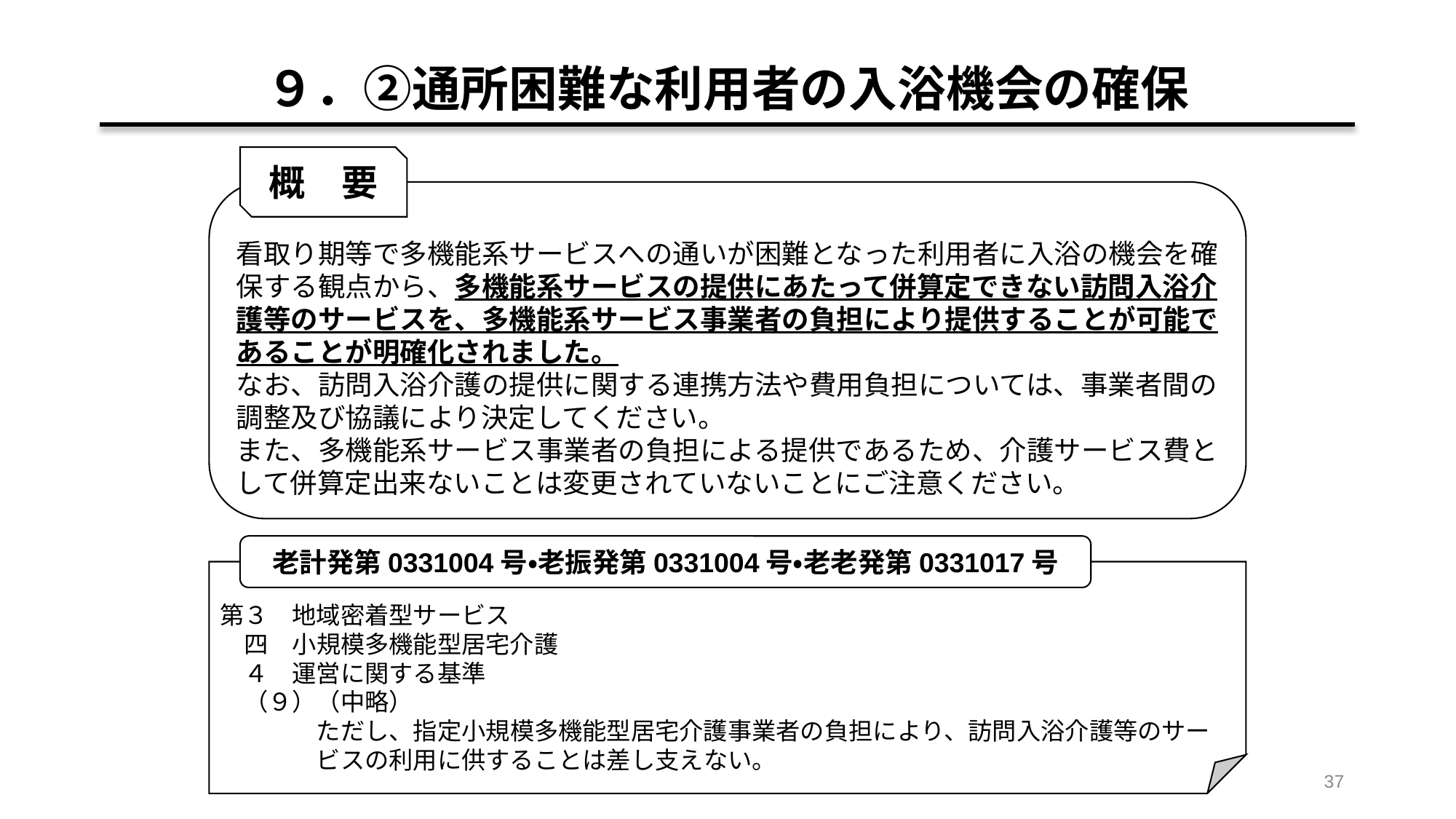

# ９．②通所困難な利用者の入浴機会の確保
概　要

看取り期等で多機能系サービスへの通いが困難となった利用者に入浴の機会を確保する観点から、多機能系サービスの提供にあたって併算定できない訪問入浴介護等のサービスを、多機能系サービス事業者の負担により提供することが可能であることが明確化されました。
なお、訪問入浴介護の提供に関する連携方法や費用負担については、事業者間の調整及び協議により決定してください。
また、多機能系サービス事業者の負担による提供であるため、介護サービス費として併算定出来ないことは変更されていないことにご注意ください。
老計発第0331004号・老振発第0331004号・老老発第0331017号

第３　地域密着型サービス
　四　小規模多機能型居宅介護
　４　運営に関する基準
　（９）（中略）
　　　　ただし、指定小規模多機能型居宅介護事業者の負担により、訪問入浴介護等のサー
　　　　ビスの利用に供することは差し支えない。
37